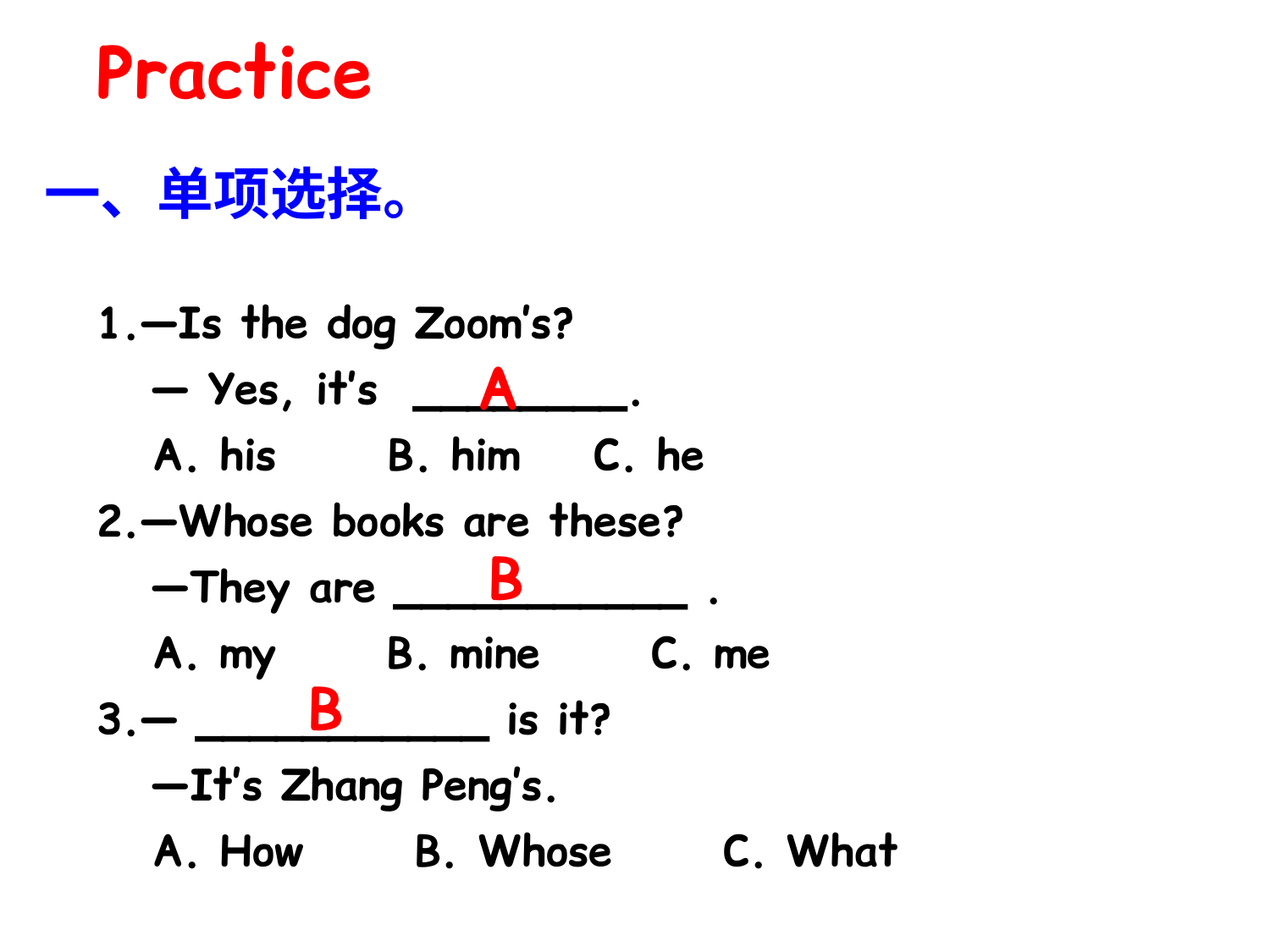

Practice
一、单项选择。
1.—Is the dog Zoom’s?
   — Yes, it’s  ________.
   A. his      B. him    C. he
2.—Whose books are these?
   —They are ___________ .
   A. my      B. mine      C. me
3.— ___________ is it?
   —It’s Zhang Peng’s.
   A. How      B. Whose      C. What
A
B
B